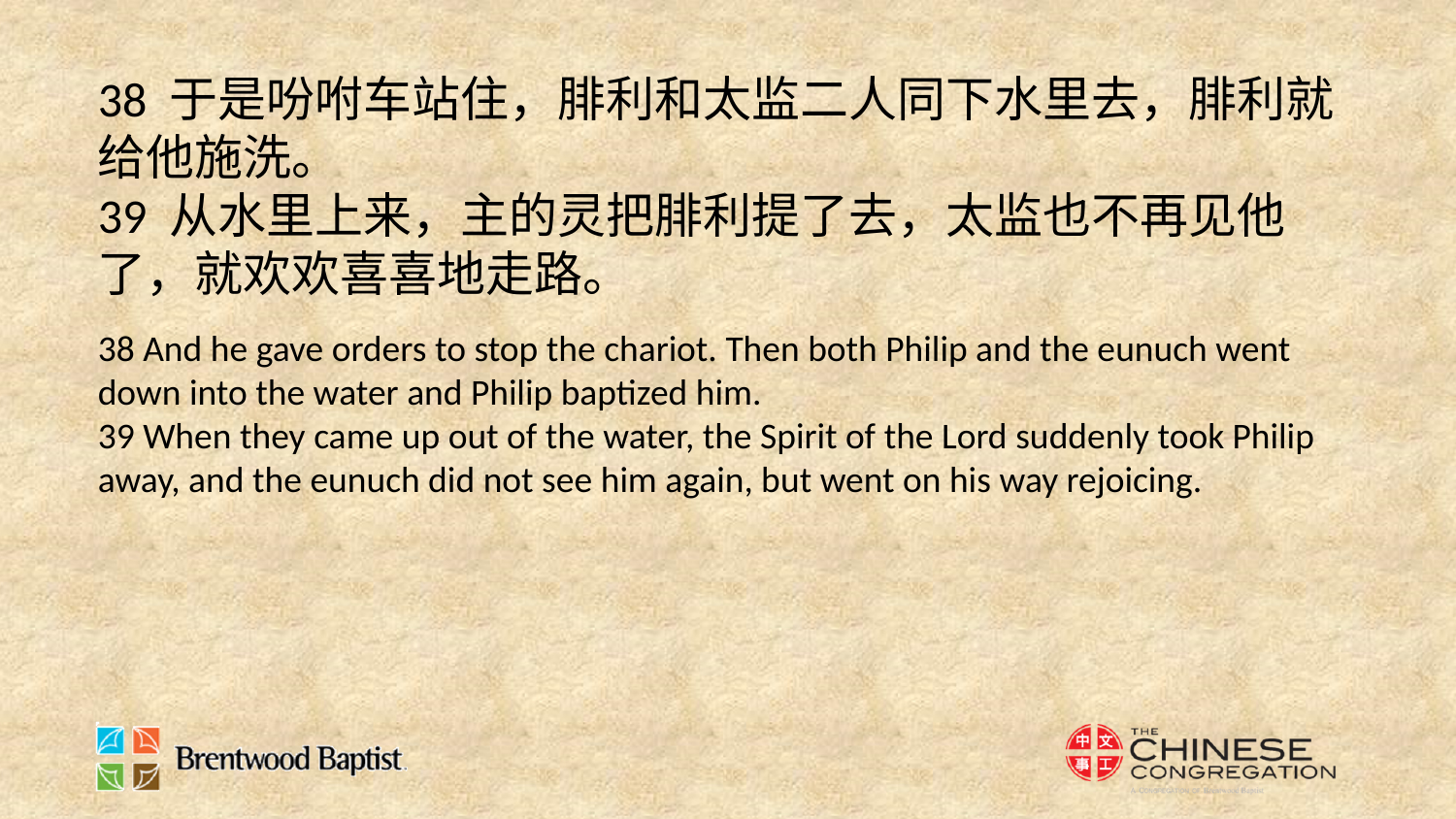

38 于是吩咐车站住，腓利和太监二人同下水里去，腓利就给他施洗。
39 从水里上来，主的灵把腓利提了去，太监也不再见他了，就欢欢喜喜地走路。

38 And he gave orders to stop the chariot. Then both Philip and the eunuch went down into the water and Philip baptized him.
39 When they came up out of the water, the Spirit of the Lord suddenly took Philip away, and the eunuch did not see him again, but went on his way rejoicing.